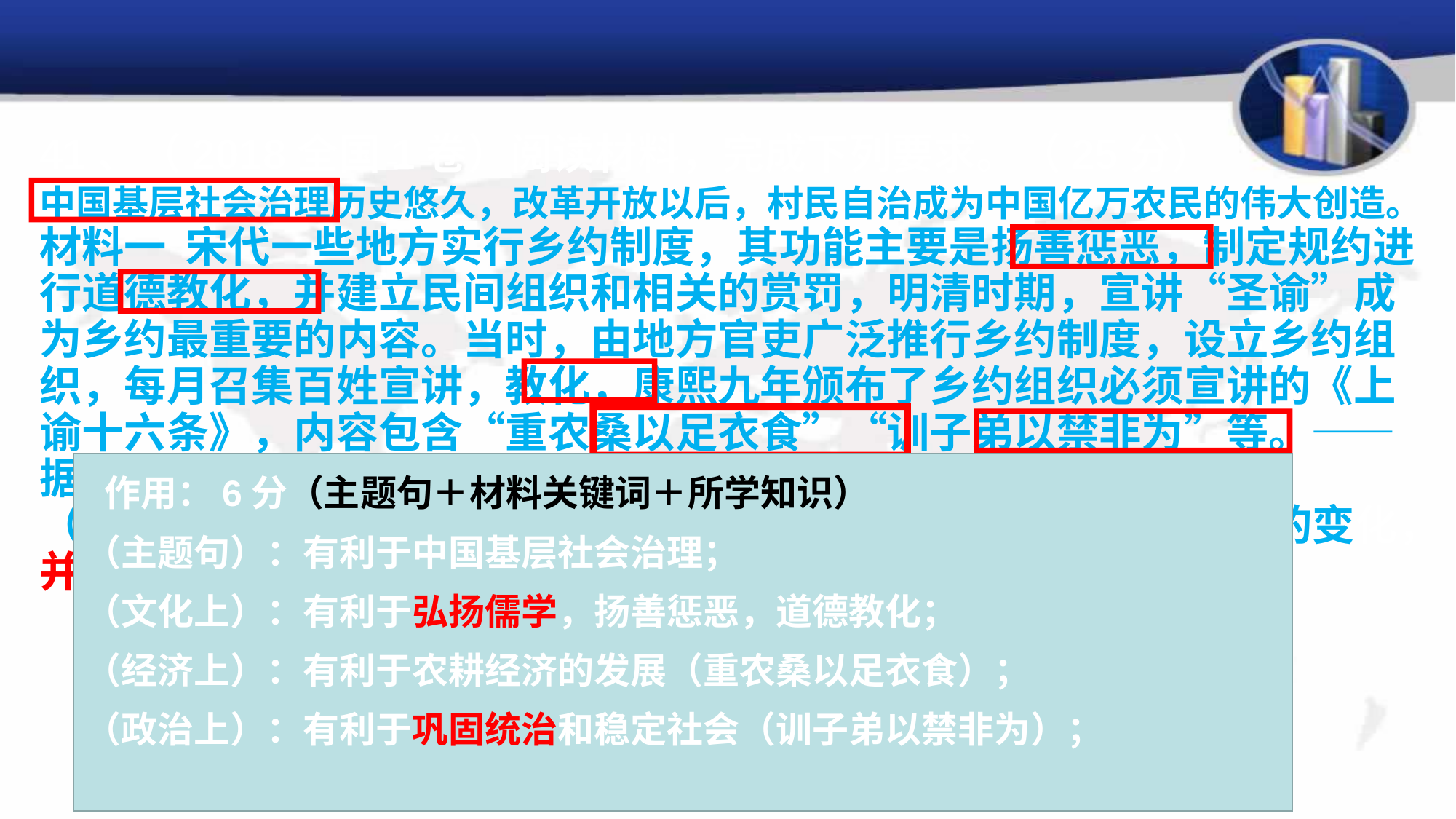

41、（2018全国1卷）阅读材料，完成下列要求。（25分）
中国基层社会治理历史悠久，改革开放以后，村民自治成为中国亿万农民的伟大创造。
材料一  宋代一些地方实行乡约制度，其功能主要是扬善惩恶，制定规约进行道德教化，并建立民间组织和相关的赏罚，明清时期，宣讲“圣谕”成为乡约最重要的内容。当时，由地方官吏广泛推行乡约制度，设立乡约组织，每月召集百姓宣讲，教化，康熙九年颁布了乡约组织必须宣讲的《上谕十六条》，内容包含“重农桑以足衣食”“训子弟以禁非为”等。——据杨开道《中国乡约制度》等
（1）根据材料一并结合所学知识，概括宋代到明清时期乡约制度的变化，并说明乡约制度的积极作用。（12分）

 作用：6分（主题句＋材料关键词＋所学知识）
（主题句）：有利于中国基层社会治理；
（文化上）：有利于弘扬儒学，扬善惩恶，道德教化；
（经济上）：有利于农耕经济的发展（重农桑以足衣食）；
（政治上）：有利于巩固统治和稳定社会（训子弟以禁非为）；

材料语文化、层次化
求主题句、求关键词